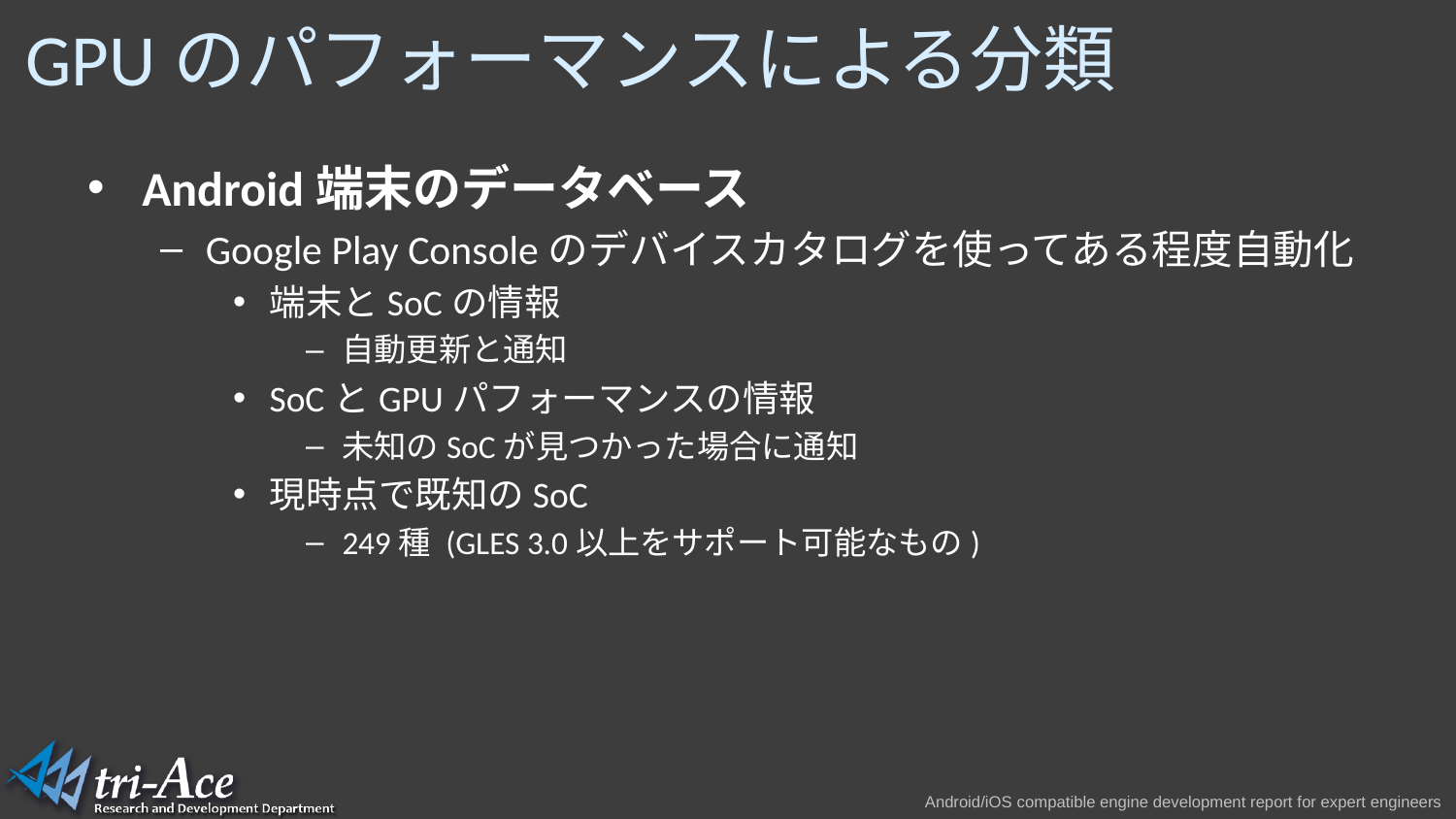

# GPUのパフォーマンスによる分類
Android端末のデータベース
Google Play Consoleのデバイスカタログを使ってある程度自動化
端末とSoCの情報
自動更新と通知
SoCとGPUパフォーマンスの情報
未知のSoCが見つかった場合に通知
現時点で既知のSoC
249種 (GLES 3.0以上をサポート可能なもの)